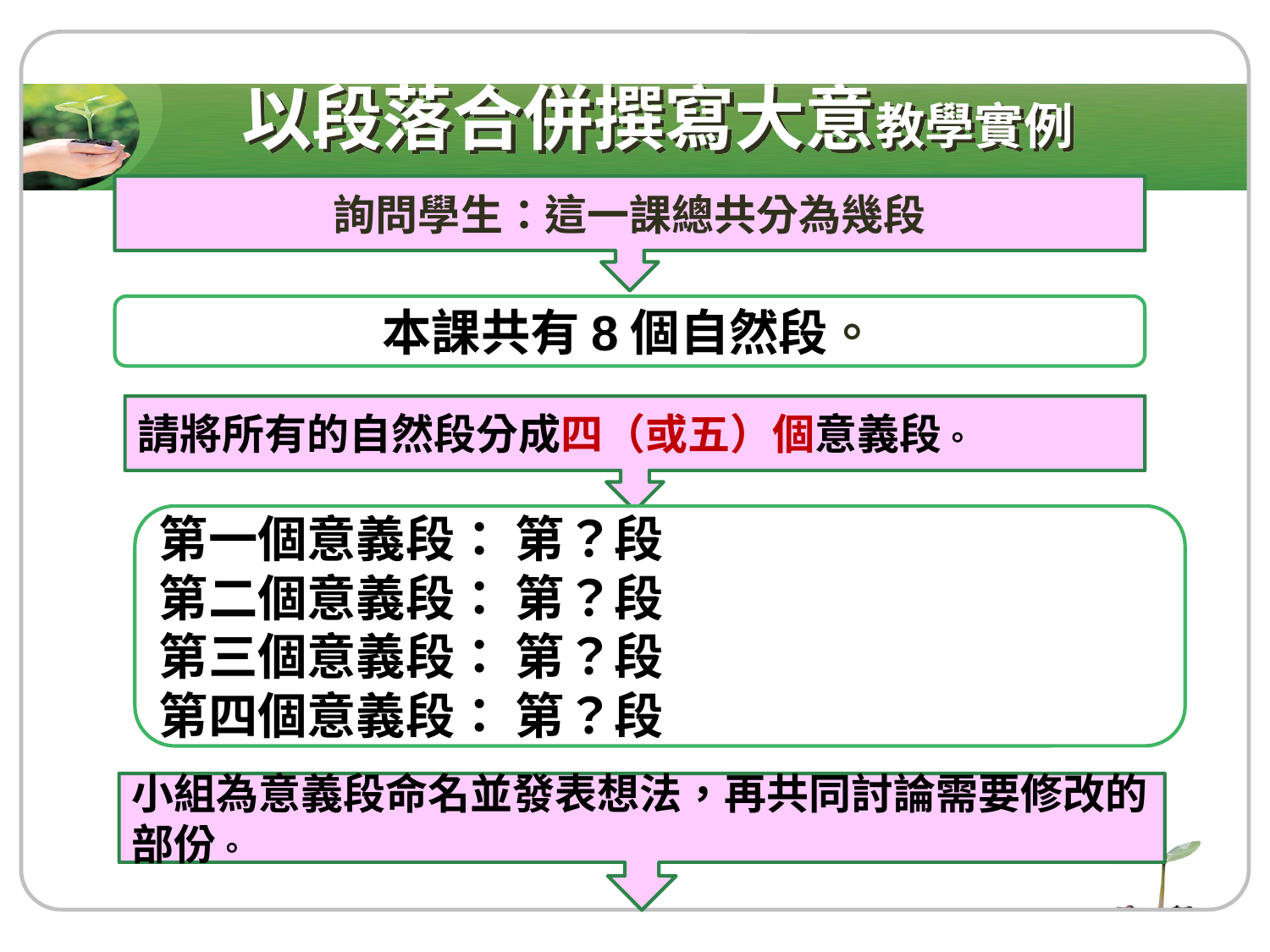

以段落合併撰寫大意教學實例
詢問學生：這一課總共分為幾段
本課共有8個自然段。
請將所有的自然段分成四（或五）個意義段。
第一個意義段： 第？段
第二個意義段： 第？段
第三個意義段： 第？段
第四個意義段： 第？段
小組為意義段命名並發表想法，再共同討論需要修改的部份。